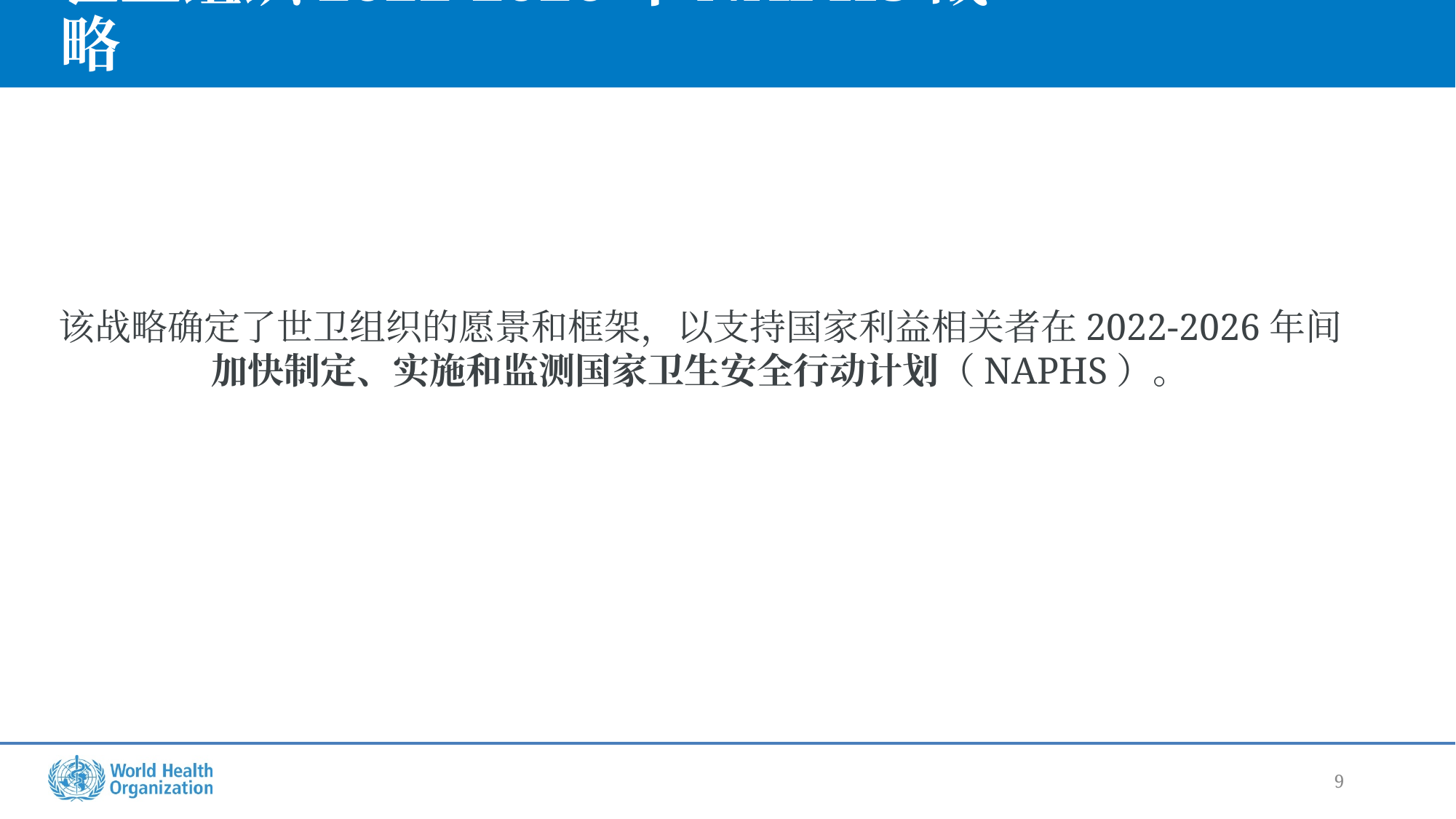

# 世卫组织2022-2026年NAPHS战略

该战略确定了世卫组织的愿景和框架，以支持国家利益相关者在2022-2026年间 加快制定、实施和监测国家卫生安全行动计划（NAPHS）。

9